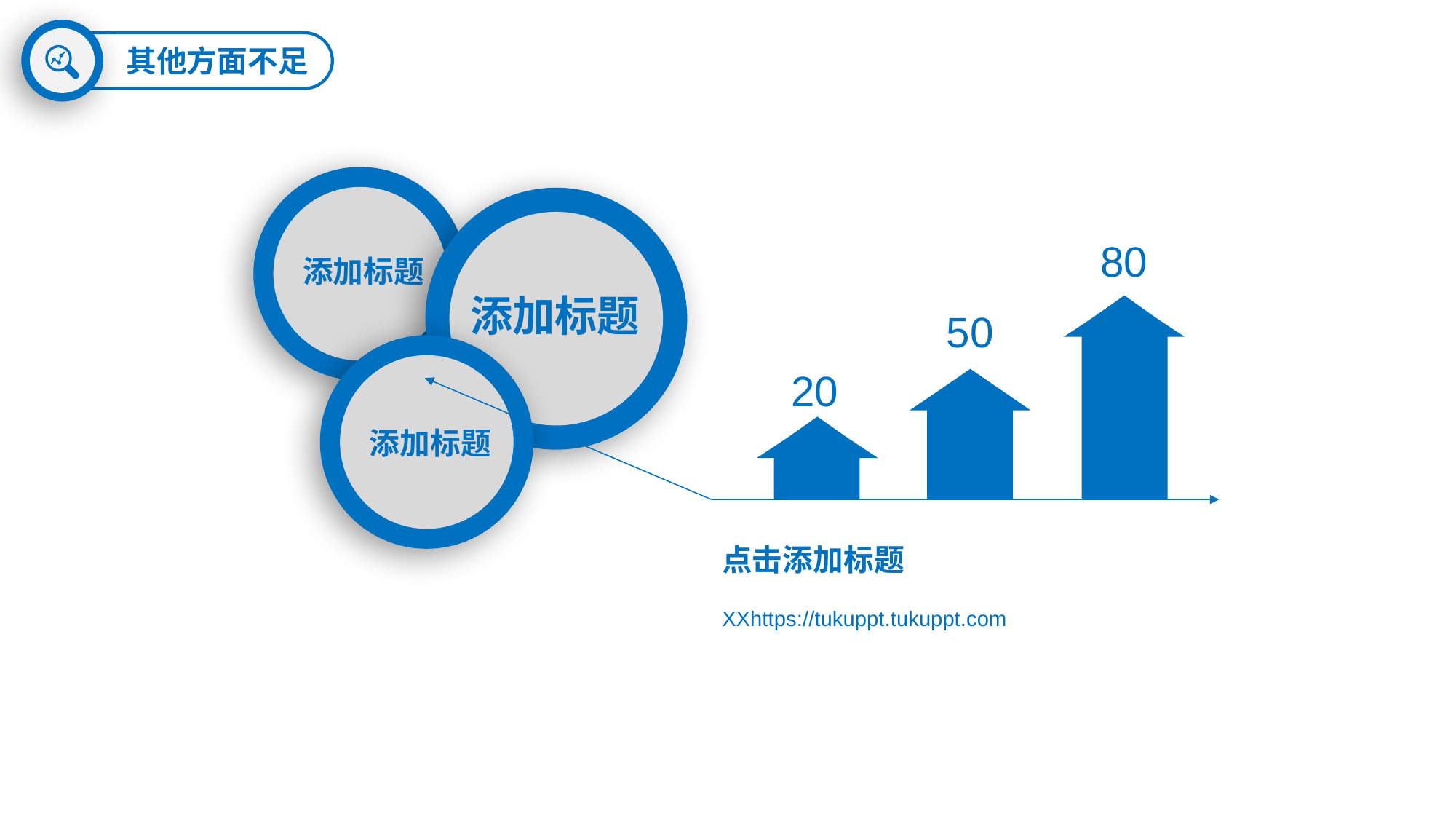

其他方面不足

80
添加标题
添加标题

50

20

添加标题
点击添加标题
XXhttps://tukuppt.tukuppt.com
延时符